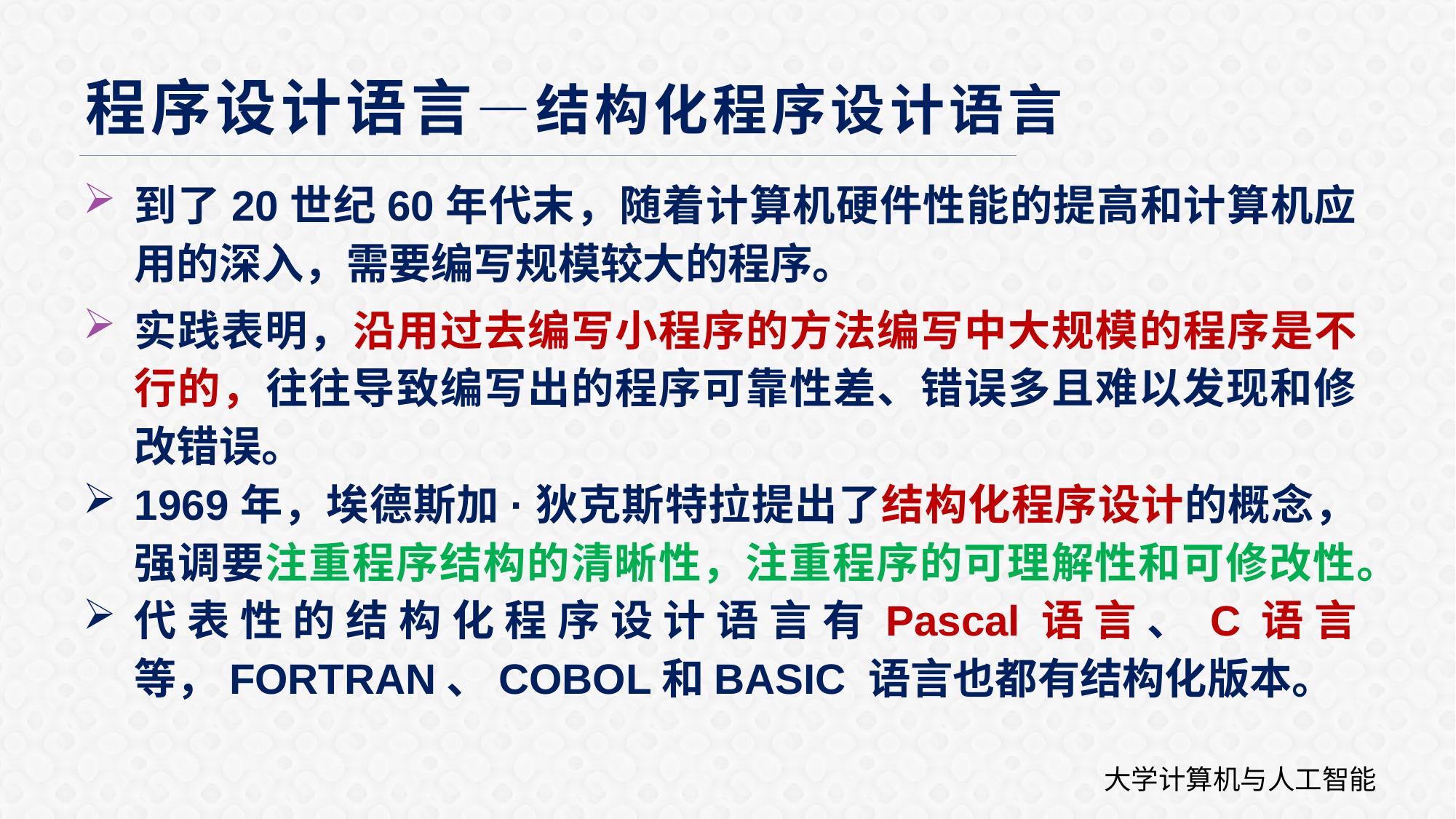

程序设计语言—结构化程序设计语言

到了20世纪60年代末，随着计算机硬件性能的提高和计算机应用的深入，需要编写规模较大的程序。
实践表明，沿用过去编写小程序的方法编写中大规模的程序是不行的，往往导致编写出的程序可靠性差、错误多且难以发现和修改错误。
1969年，埃德斯加·狄克斯特拉提出了结构化程序设计的概念，强调要注重程序结构的清晰性，注重程序的可理解性和可修改性。
代表性的结构化程序设计语言有Pascal语言、C语言等，FORTRAN、COBOL和BASIC 语言也都有结构化版本。